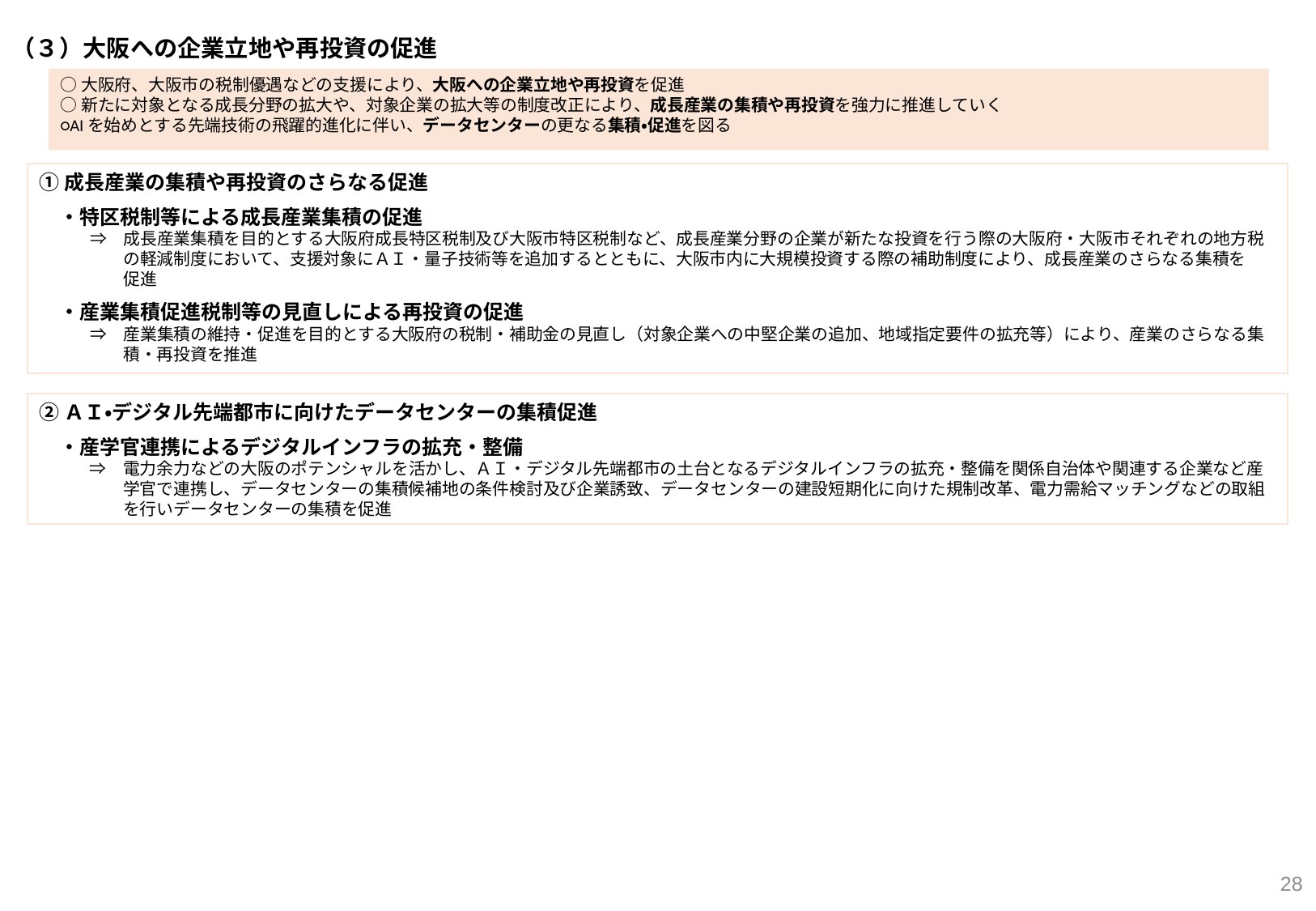

（３）大阪への企業立地や再投資の促進
○大阪府、大阪市の税制優遇などの支援により、大阪への企業立地や再投資を促進
○新たに対象となる成長分野の拡大や、対象企業の拡大等の制度改正により、成長産業の集積や再投資を強力に推進していく
○AIを始めとする先端技術の⾶躍的進化に伴い、データセンターの更なる集積・促進を図る
①成長産業の集積や再投資のさらなる促進
　・特区税制等による成長産業集積の促進
　　　⇒　成長産業集積を目的とする大阪府成長特区税制及び大阪市特区税制など、成長産業分野の企業が新たな投資を行う際の大阪府・大阪市それぞれの地方税
　　　　　の軽減制度において、支援対象にＡＩ・量子技術等を追加するとともに、大阪市内に大規模投資する際の補助制度により、成長産業のさらなる集積を
　　　　　促進
　・産業集積促進税制等の見直しによる再投資の促進
　　　⇒　産業集積の維持・促進を目的とする大阪府の税制・補助金の見直し（対象企業への中堅企業の追加、地域指定要件の拡充等）により、産業のさらなる集
　　　　　積・再投資を推進
②ＡＩ・デジタル先端都市に向けたデータセンターの集積促進
　・産学官連携によるデジタルインフラの拡充・整備
　　　⇒　電力余力などの大阪のポテンシャルを活かし、ＡＩ・デジタル先端都市の土台となるデジタルインフラの拡充・整備を関係自治体や関連する企業など産
　　　　　学官で連携し、データセンターの集積候補地の条件検討及び企業誘致、データセンターの建設短期化に向けた規制改革、電力需給マッチングなどの取組
　　　　　を行いデータセンターの集積を促進

28